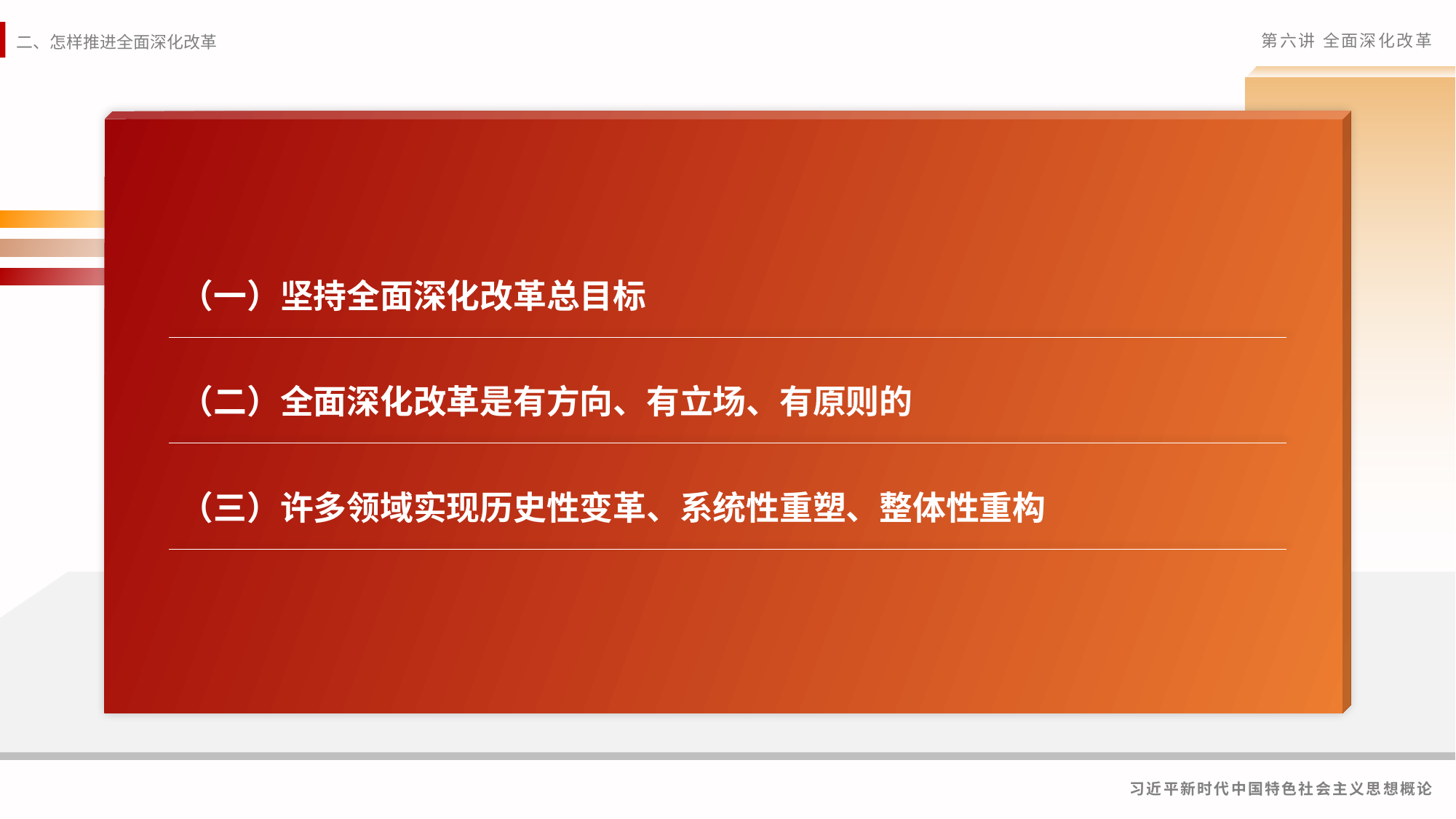

（一）坚持全面深化改革总目标
（二）全面深化改革是有方向、有立场、有原则的
（三）许多领域实现历史性变革、系统性重塑、整体性重构